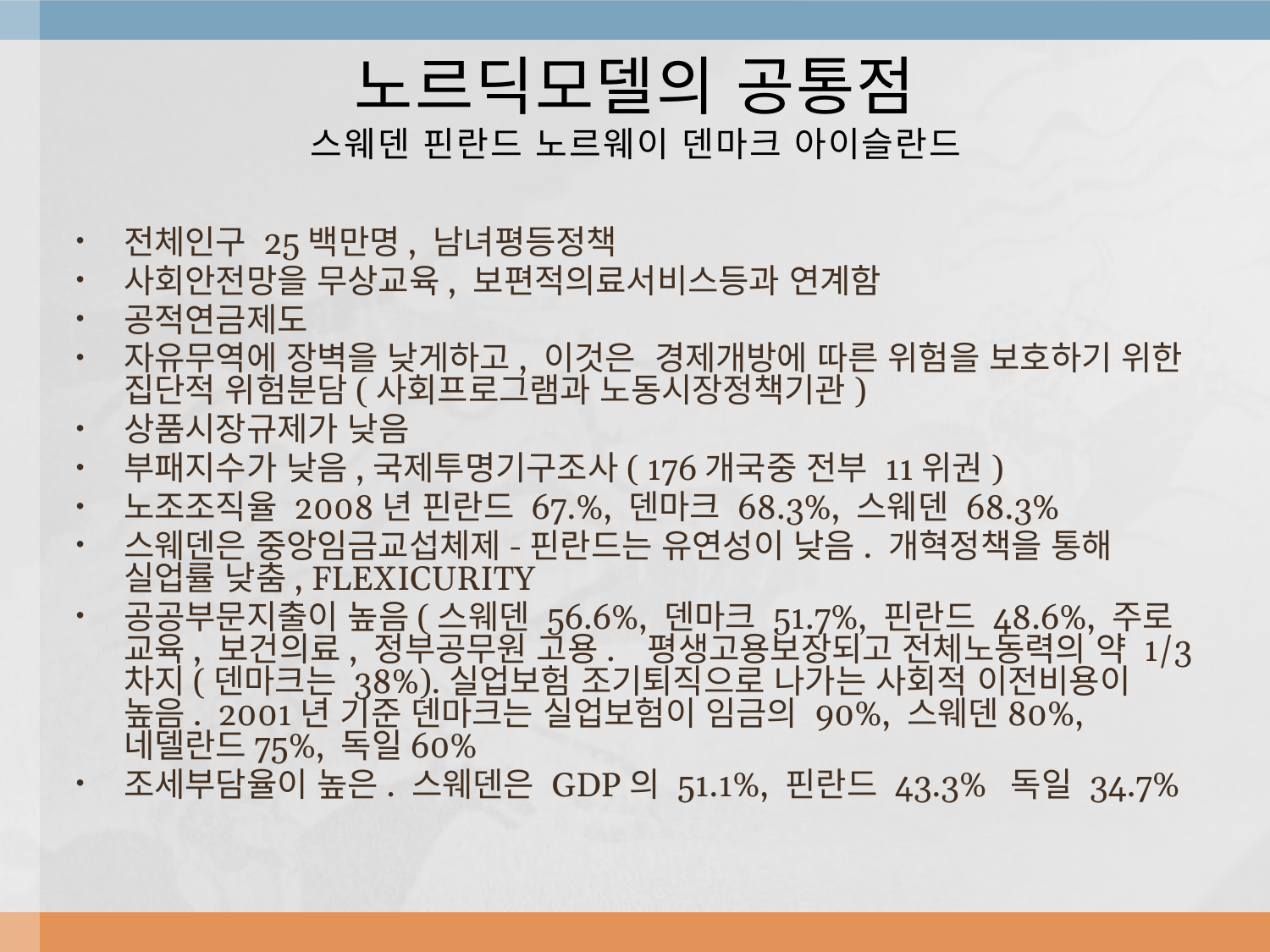

# 노르딕모델의 공통점 스웨덴 핀란드 노르웨이 덴마크 아이슬란드
전체인구 25백만명, 남녀평등정책
사회안전망을 무상교육, 보편적의료서비스등과 연계함
공적연금제도
자유무역에 장벽을 낮게하고, 이것은  경제개방에 따른 위험을 보호하기 위한 집단적 위험분담(사회프로그램과 노동시장정책기관)
상품시장규제가 낮음
부패지수가 낮음,국제투명기구조사( 176개국중 전부 11위권)
노조조직율 2008년 핀란드 67.%, 덴마크 68.3%, 스웨덴 68.3%
스웨덴은 중앙임금교섭체제-핀란드는 유연성이 낮음. 개혁정책을 통해 실업률 낮춤, FLEXICURITY
공공부문지출이 높음(스웨덴 56.6%, 덴마크 51.7%, 핀란드 48.6%, 주로 교육, 보건의료, 정부공무원 고용.   평생고용보장되고 전체노동력의 약 1/3차지(덴마크는 38%).실업보험 조기퇴직으로 나가는 사회적 이전비용이 높음.  2001년 기준 덴마크는 실업보험이 임금의 90%, 스웨덴80%, 네델란드75%, 독일60%
조세부담율이 높은. 스웨덴은 GDP의 51.1%, 핀란드 43.3%  독일 34.7%